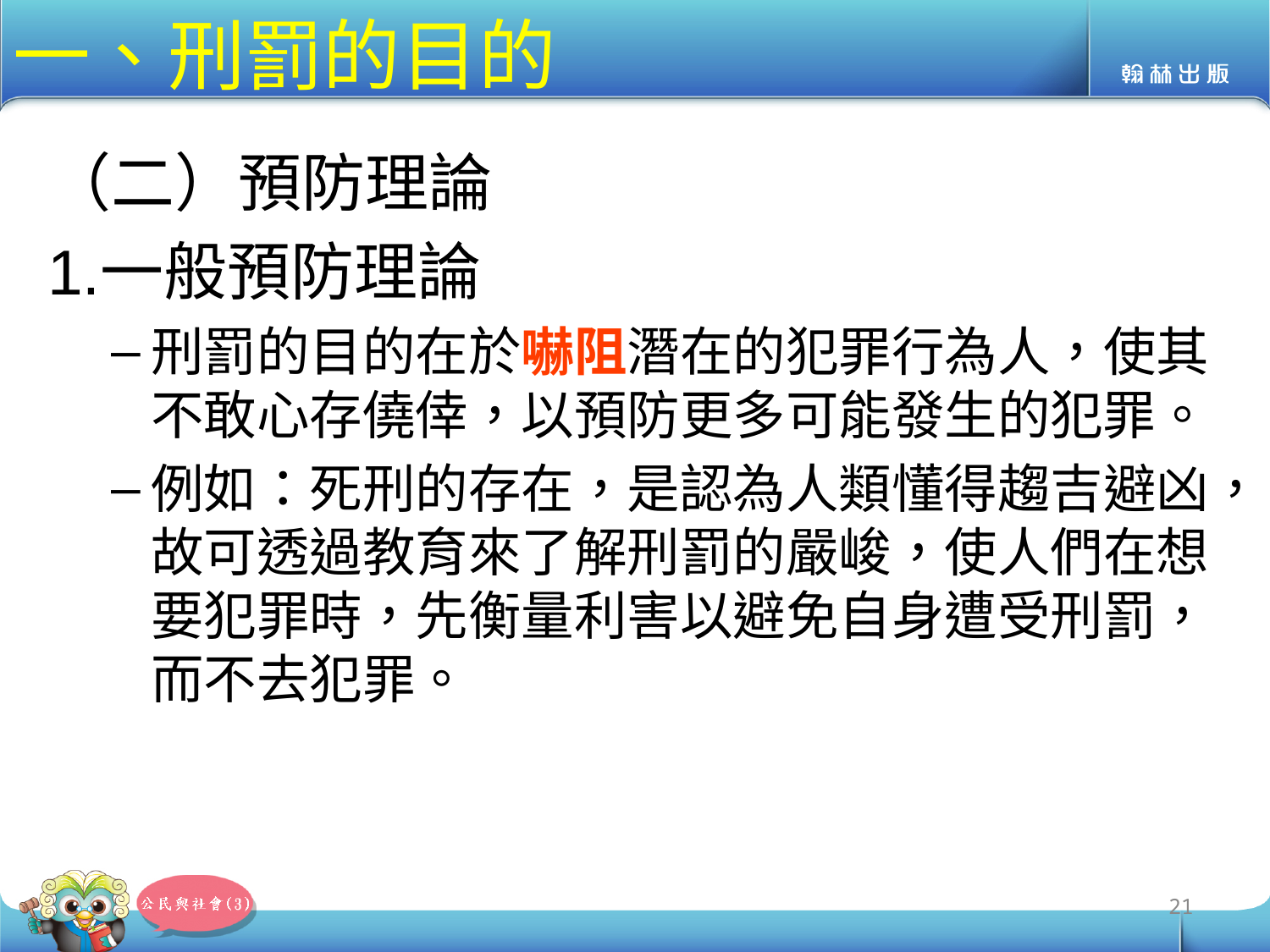

# 一、刑罰的目的
（二）預防理論
一般預防理論
刑罰的目的在於嚇阻潛在的犯罪行為人，使其不敢心存僥倖，以預防更多可能發生的犯罪。
例如：死刑的存在，是認為人類懂得趨吉避凶，故可透過教育來了解刑罰的嚴峻，使人們在想要犯罪時，先衡量利害以避免自身遭受刑罰，而不去犯罪。

21